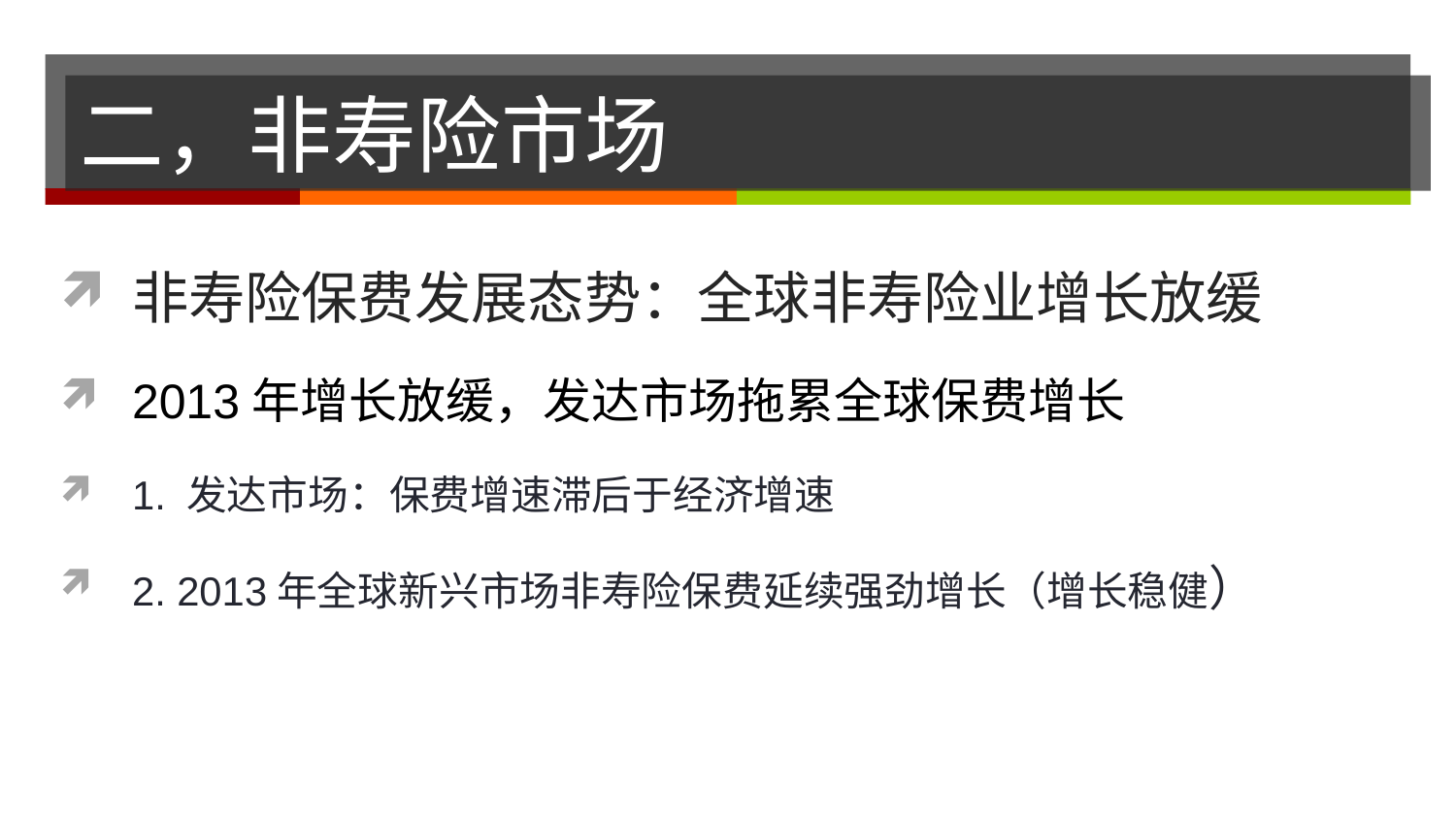

# 二，非寿险市场
非寿险保费发展态势：全球非寿险业增长放缓
2013年增长放缓，发达市场拖累全球保费增长
1. 发达市场：保费增速滞后于经济增速
2. 2013年全球新兴市场非寿险保费延续强劲增长（增长稳健）